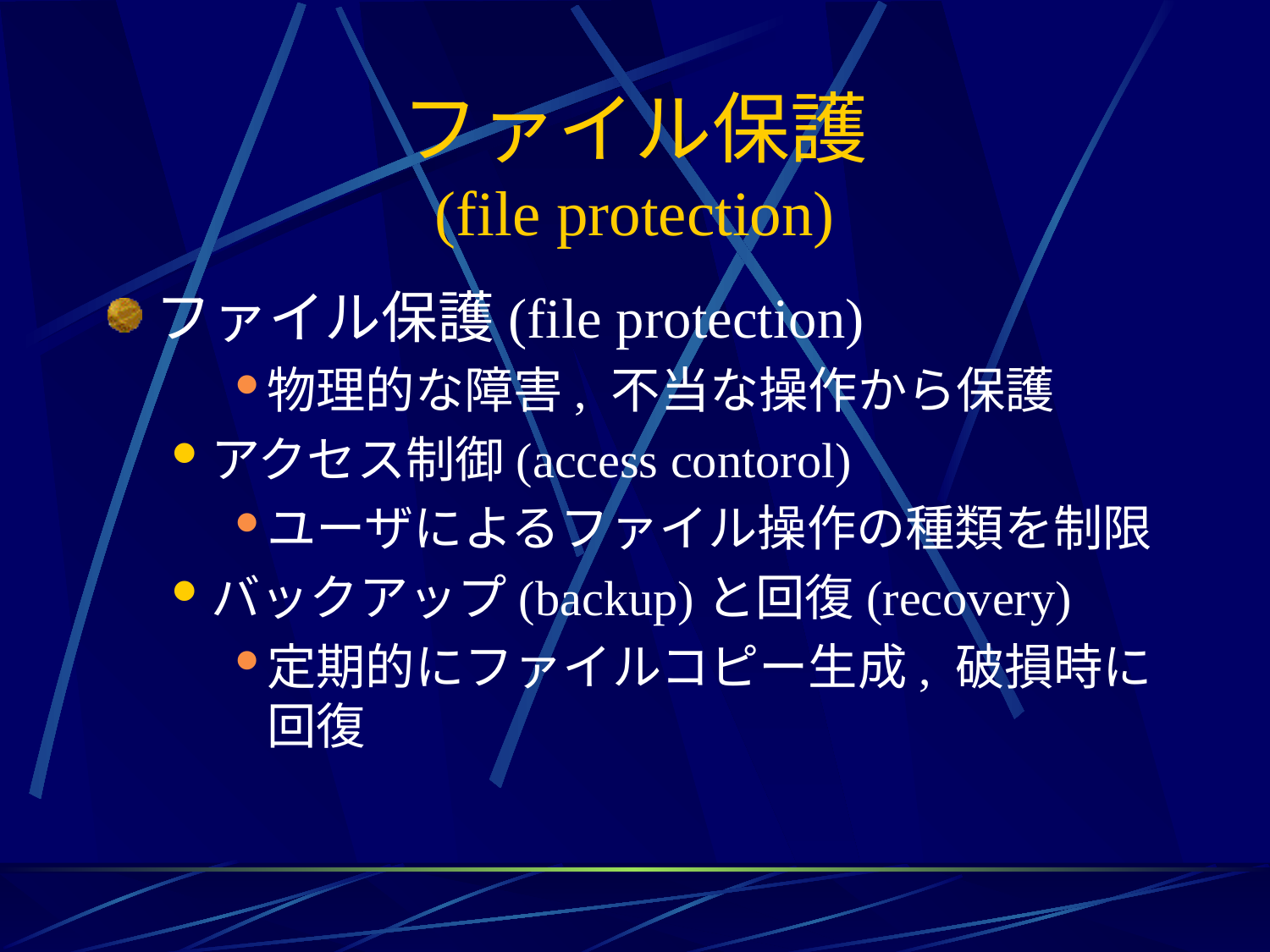

# ファイル保護 (file protection)
ファイル保護(file protection)
物理的な障害, 不当な操作から保護
アクセス制御(access contorol)
ユーザによるファイル操作の種類を制限
バックアップ(backup)と回復(recovery)
定期的にファイルコピー生成, 破損時に回復